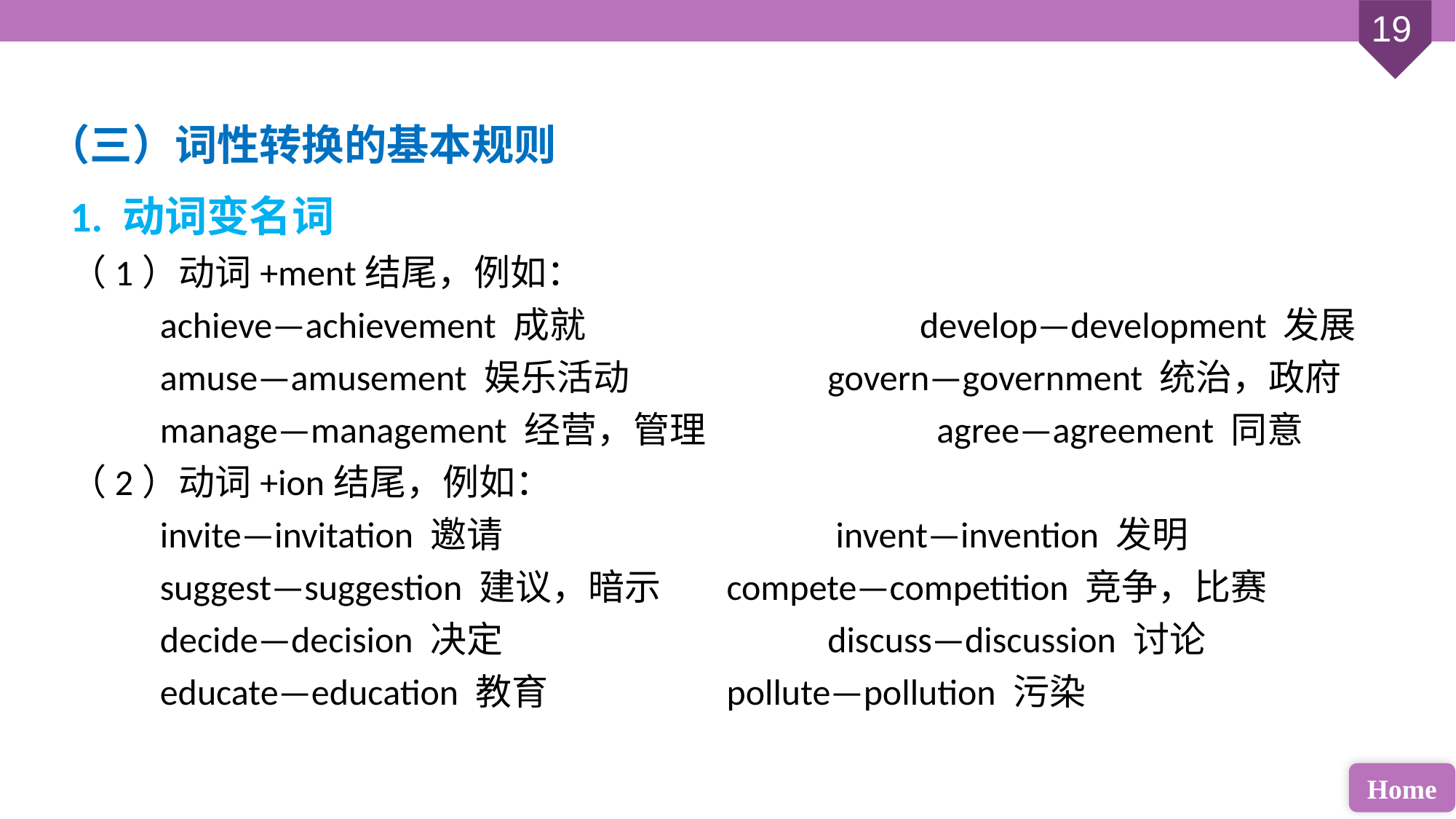

（三）词性转换的基本规则
1. 动词变名词
（1）动词+ment结尾，例如：
           achieve—achievement 成就 			develop—development 发展
           amuse—amusement 娱乐活动		 govern—government 统治，政府
           manage—management 经营，管理		 agree—agreement 同意
（2）动词+ion结尾，例如：
           invite—invitation 邀请			  invent—invention 发明
           suggest—suggestion 建议，暗示 	  compete—competition 竞争，比赛
           decide—decision 决定			 discuss—discussion 讨论
           educate—education 教育		  pollute—pollution 污染